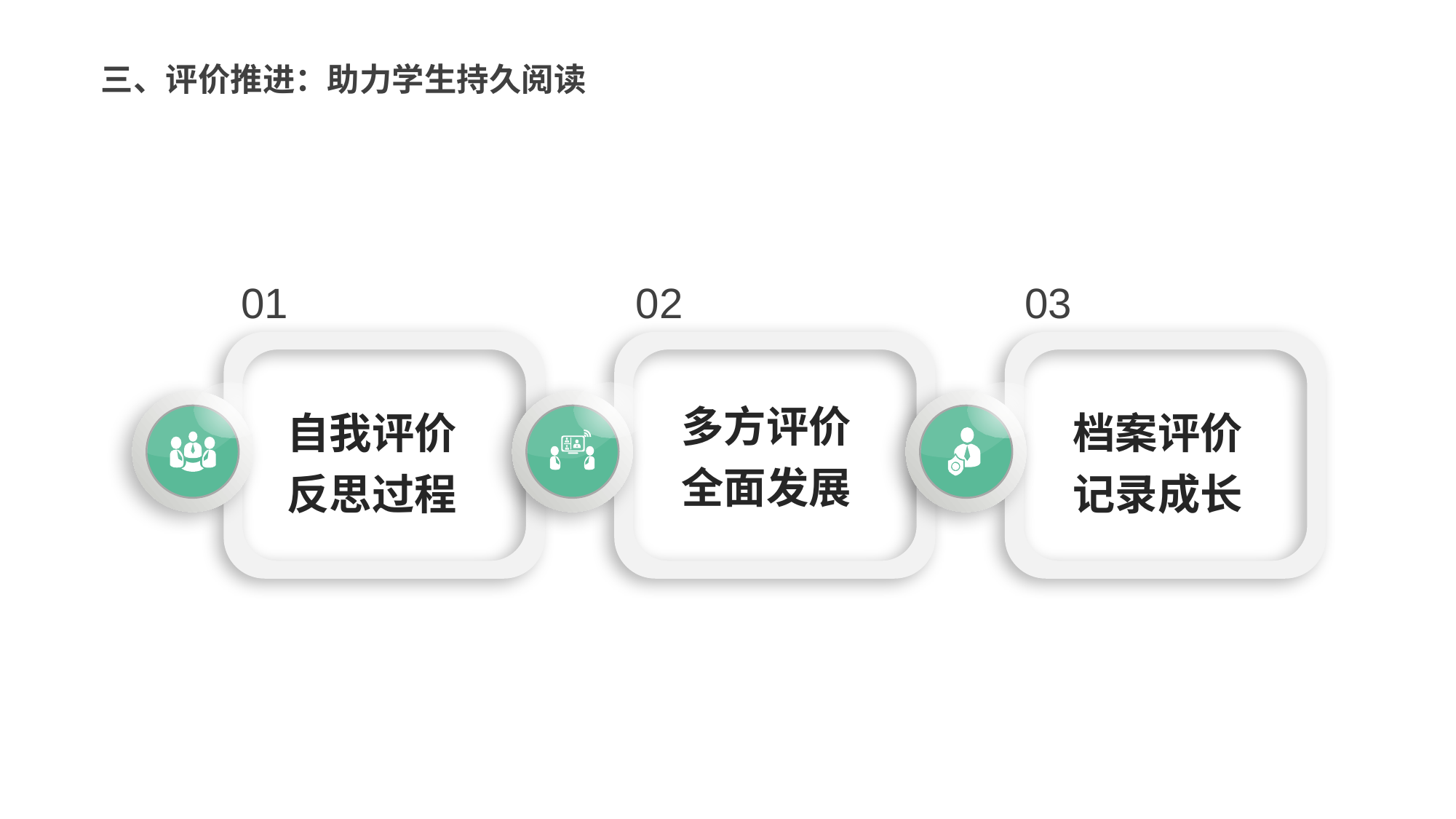

三、评价推进：助力学生持久阅读
01
02
03

多方评价
全面发展
自我评价
反思过程
档案评价
记录成长